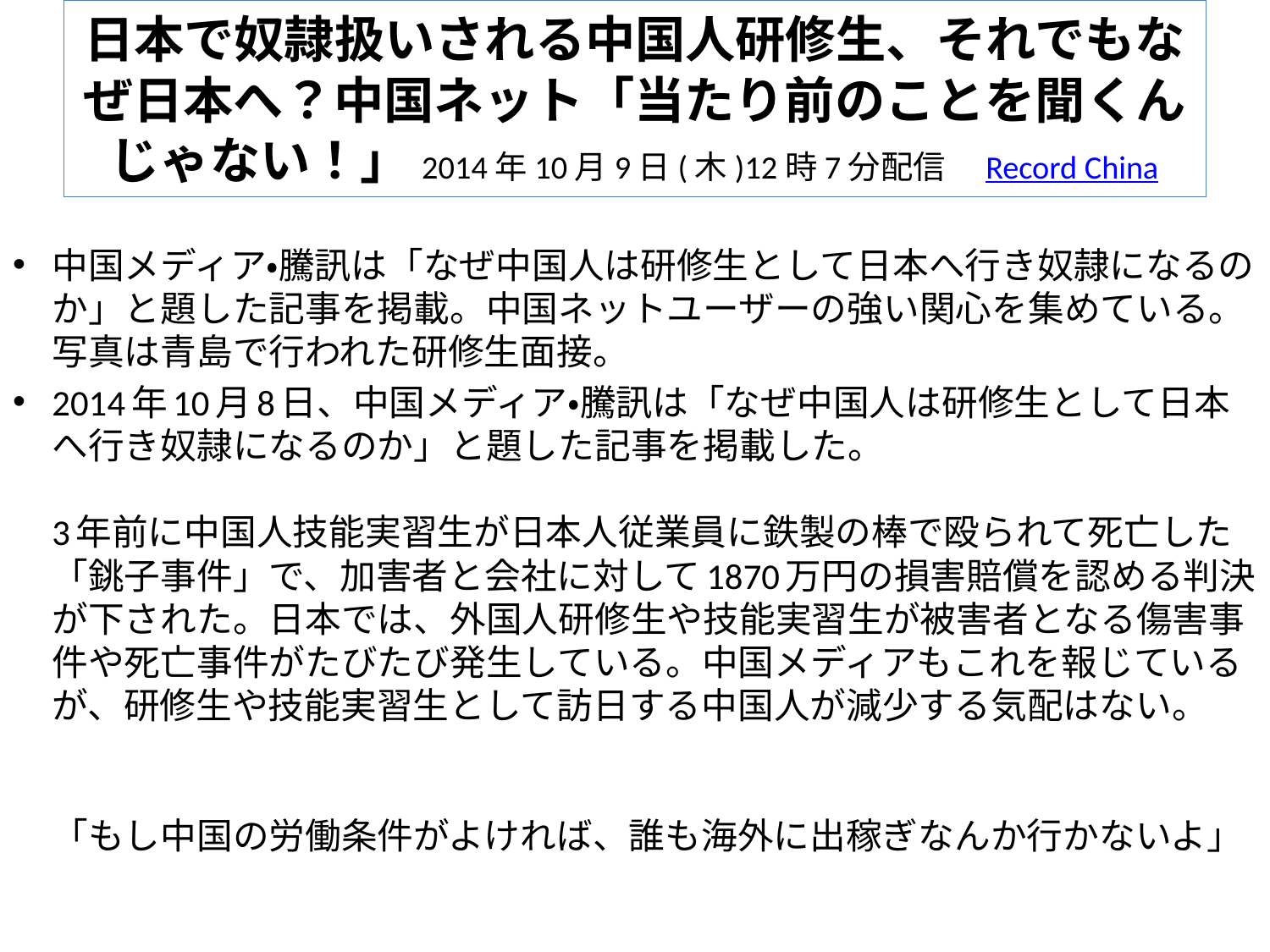

# 日本で奴隷扱いされる中国人研修生、それでもなぜ日本へ？中国ネット「当たり前のことを聞くんじゃない！」2014年10月9日(木)12時7分配信　Record China
中国メディア・騰訊は「なぜ中国人は研修生として日本へ行き奴隷になるのか」と題した記事を掲載。中国ネットユーザーの強い関心を集めている。写真は青島で行われた研修生面接。
2014年10月8日、中国メディア・騰訊は「なぜ中国人は研修生として日本へ行き奴隷になるのか」と題した記事を掲載した。
3年前に中国人技能実習生が日本人従業員に鉄製の棒で殴られて死亡した「銚子事件」で、加害者と会社に対して1870万円の損害賠償を認める判決が下された。日本では、外国人研修生や技能実習生が被害者となる傷害事件や死亡事件がたびたび発生している。中国メディアもこれを報じているが、研修生や技能実習生として訪日する中国人が減少する気配はない。
「もし中国の労働条件がよければ、誰も海外に出稼ぎなんか行かないよ」